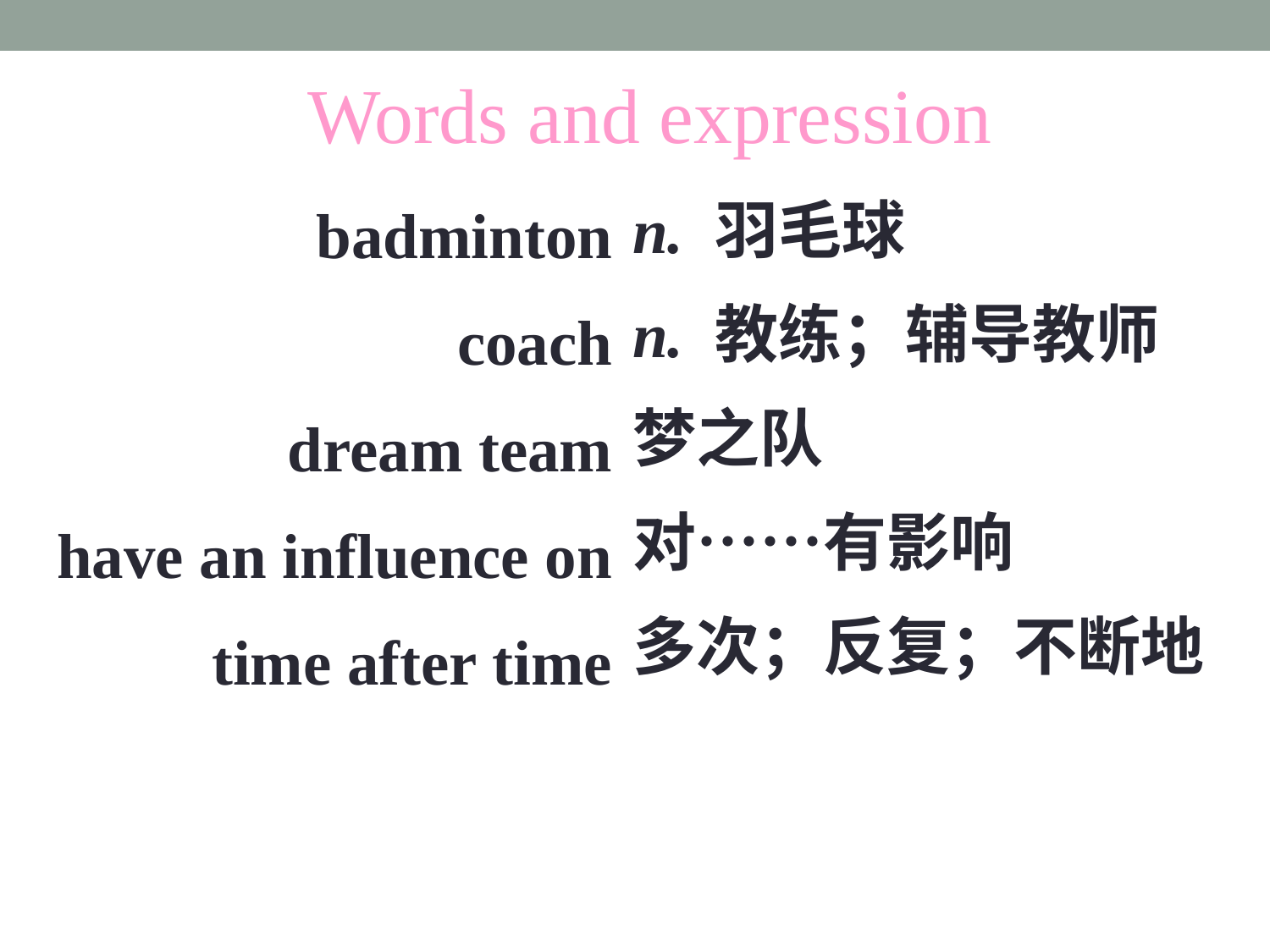

Words and expression
badminton
coach
dream team
have an influence on
time after time
n. 羽毛球
n. 教练；辅导教师
梦之队
对……有影响
多次；反复；不断地